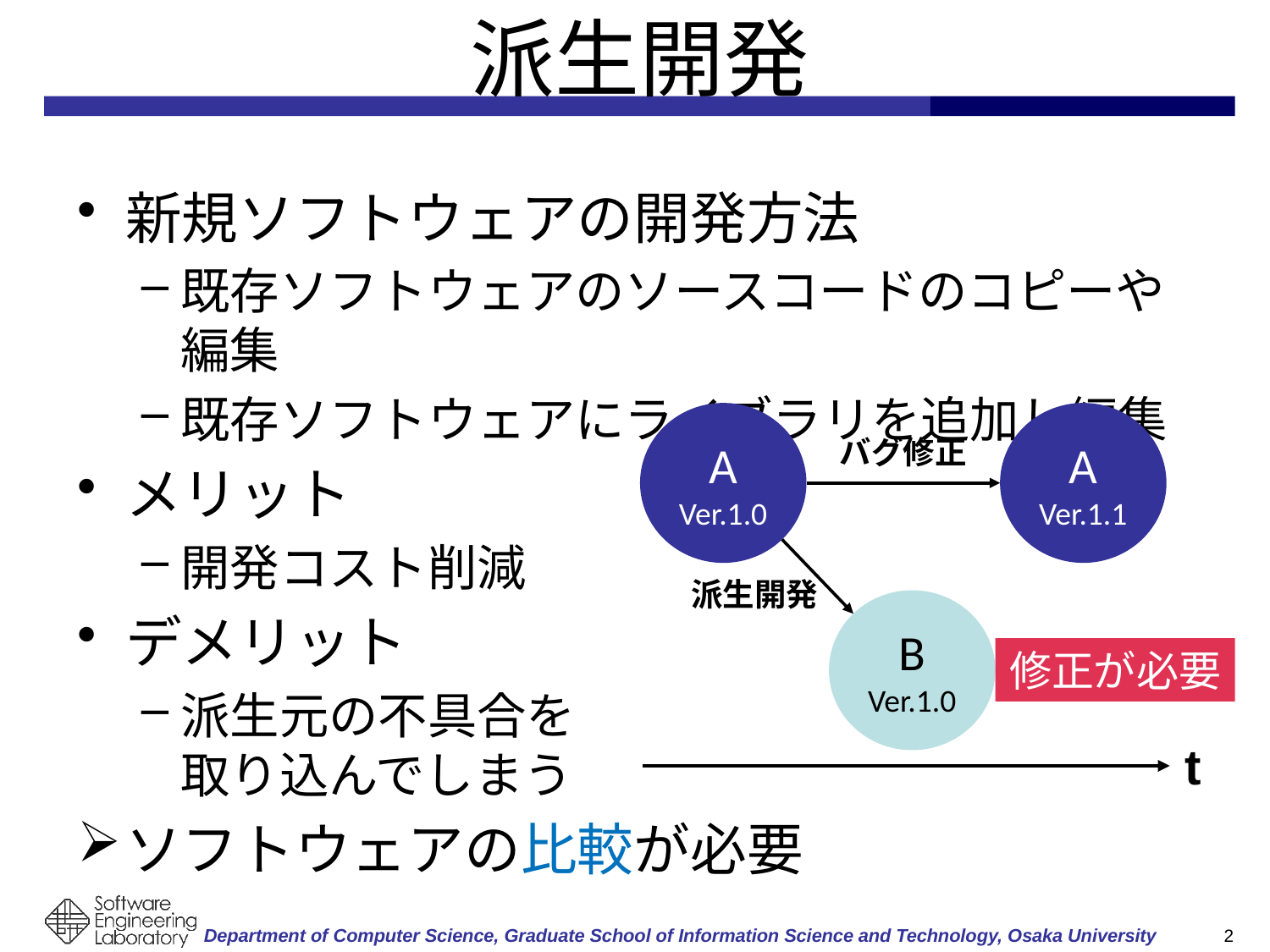

# 派生開発
新規ソフトウェアの開発方法
既存ソフトウェアのソースコードのコピーや編集
既存ソフトウェアにライブラリを追加し編集
メリット
開発コスト削減
デメリット
派生元の不具合を
取り込んでしまう
ソフトウェアの比較が必要
A
Ver.1.0
A
Ver.1.1
バグ修正
派生開発
B
Ver.1.0
修正が必要
t
2